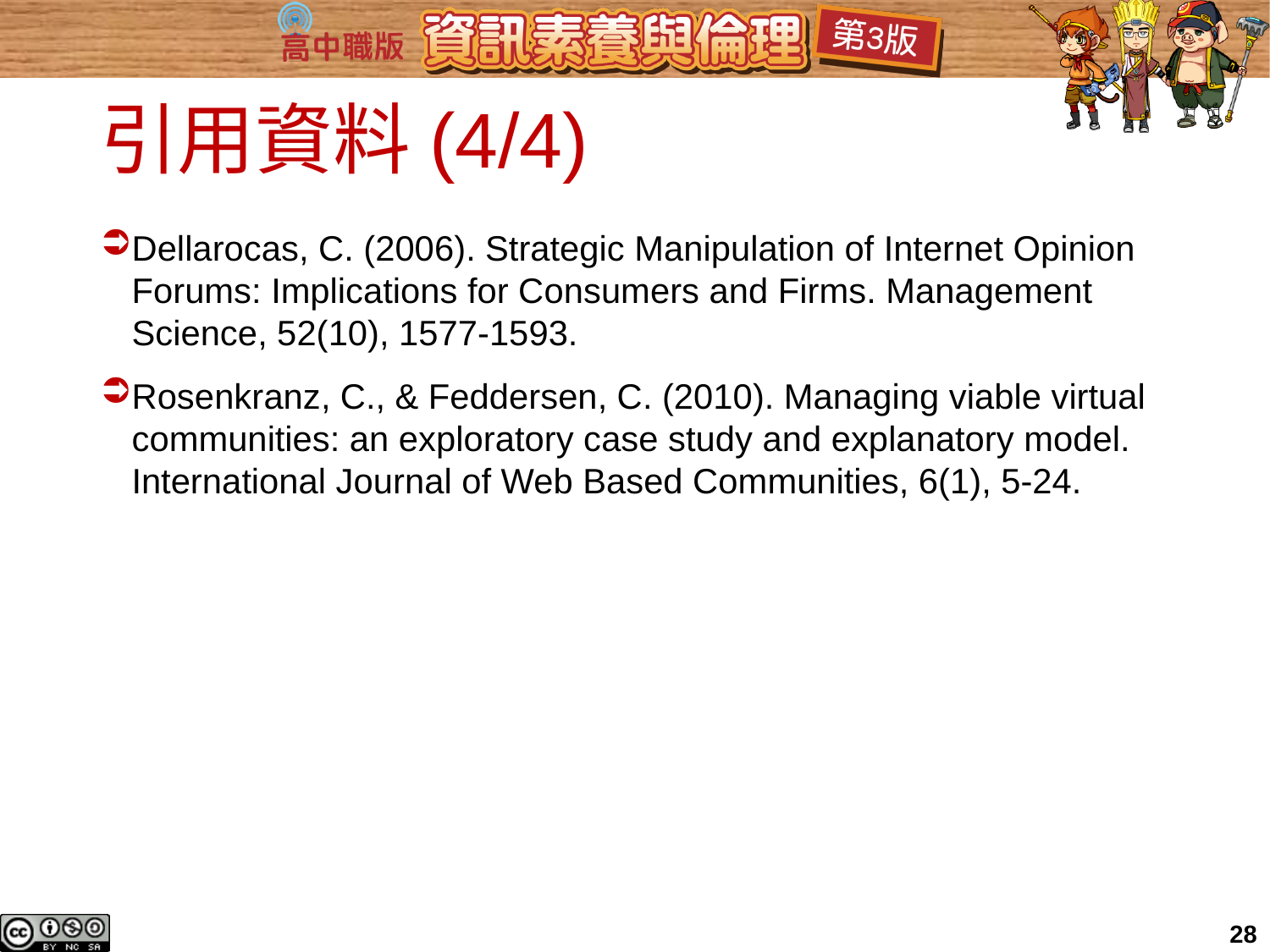

# 引用資料(4/4)
Dellarocas, C. (2006). Strategic Manipulation of Internet Opinion Forums: Implications for Consumers and Firms. Management Science, 52(10), 1577-1593.
Rosenkranz, C., & Feddersen, C. (2010). Managing viable virtual communities: an exploratory case study and explanatory model. International Journal of Web Based Communities, 6(1), 5-24.

28